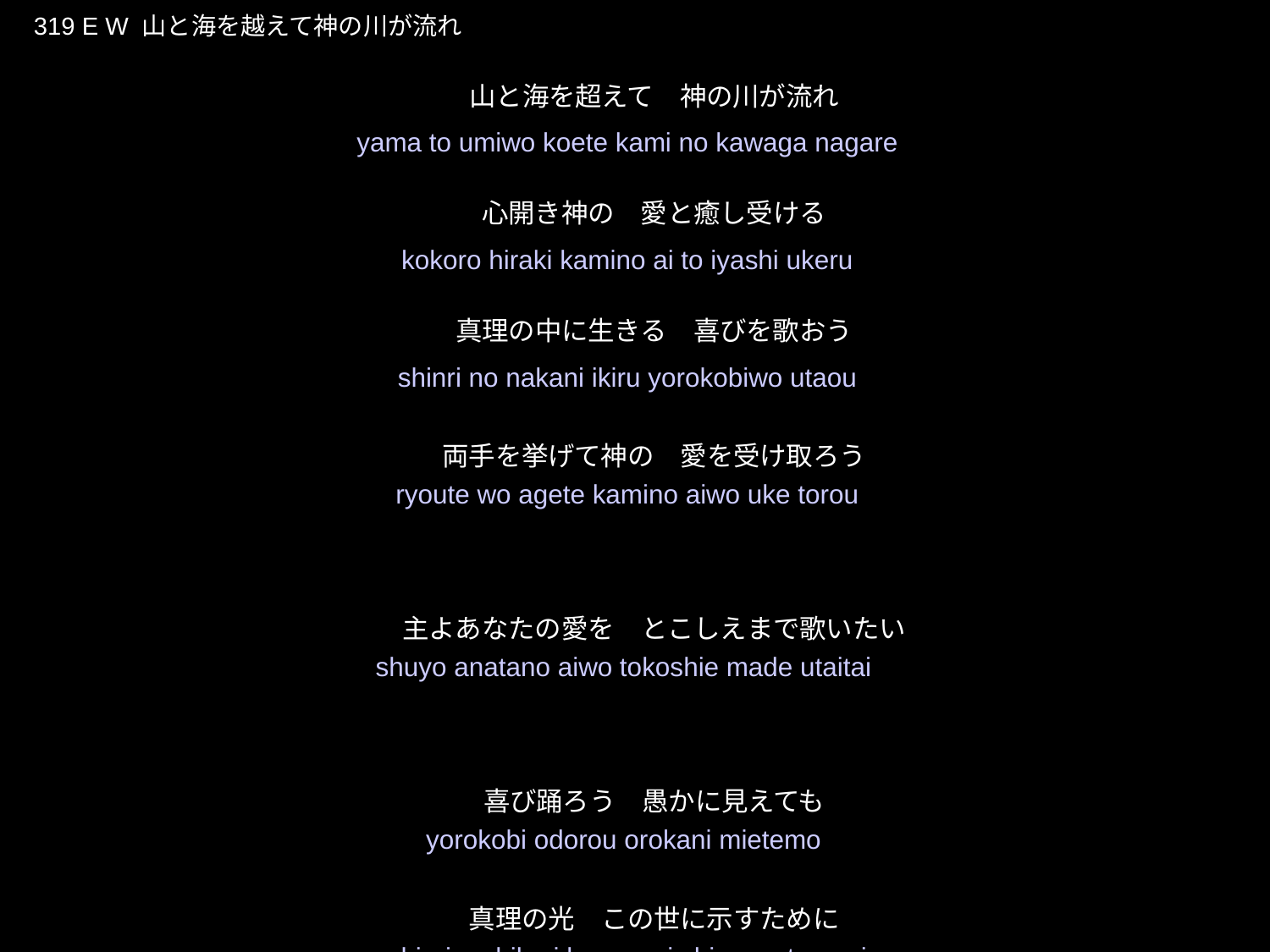

やまとうみをこえてかみのかわがながれ
★W
319 E W 山と海を越えて神の川が流れ
山と海を超えて　神の川が流れ
心開き神の　愛と癒し受ける
真理の中に生きる　喜びを歌おう
両手を挙げて神の　愛を受け取ろう
主よあなたの愛を　とこしえまで歌いたい
喜び踊ろう　愚かに見えても
真理の光　この世に示すために
★５
yama to umiwo koete kami no kawaga nagare
kokoro hiraki kamino ai to iyashi ukeru
shinri no nakani ikiru yorokobiwo utaou
ryoute wo agete kamino aiwo uke torou
shuyo anatano aiwo tokoshie made utaitai
yorokobi odorou orokani mietemo
shinri no hikari konoyoni shimesu tameni